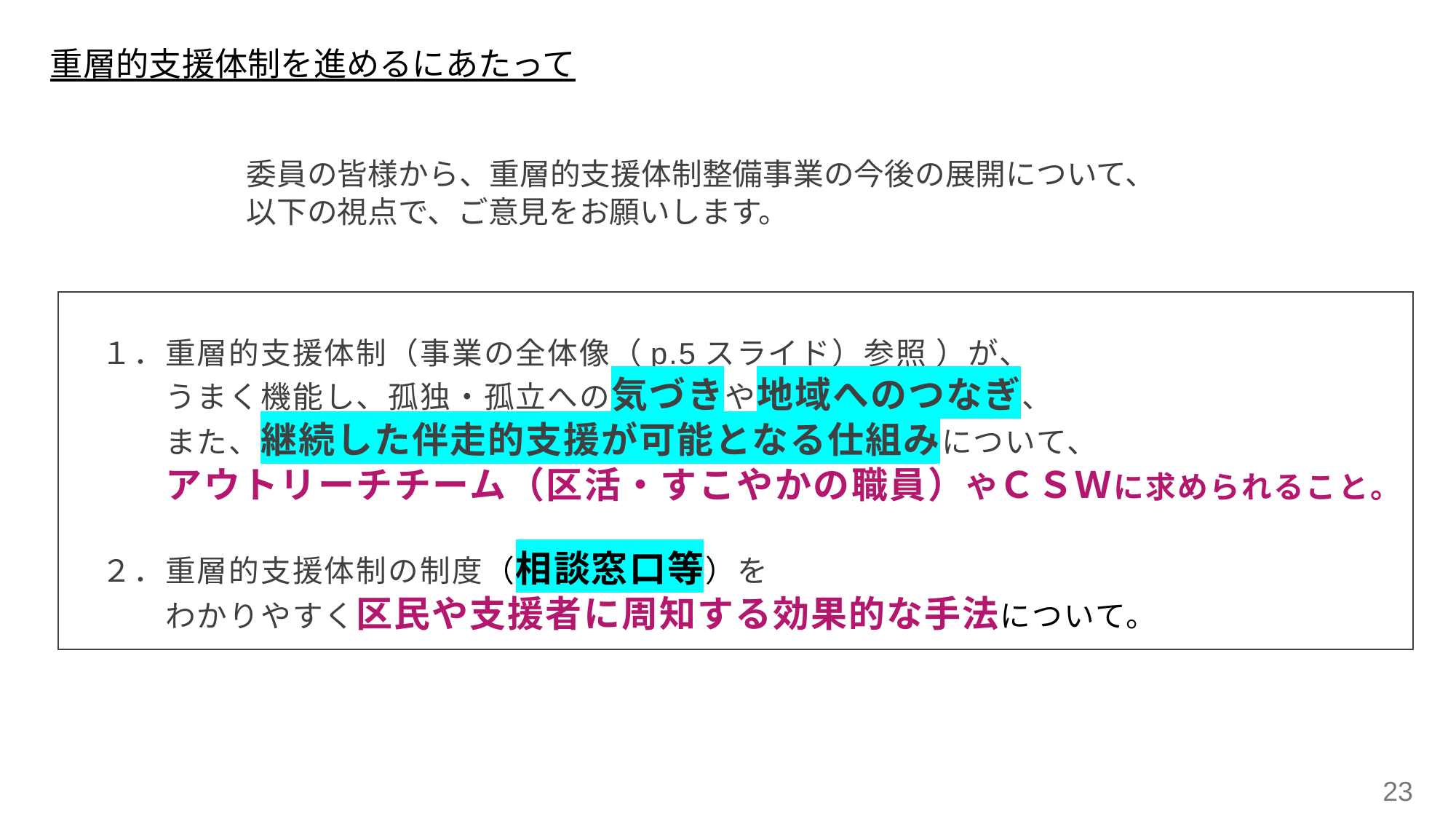

重層的支援体制を進めるにあたって
委員の皆様から、重層的支援体制整備事業の今後の展開について、
以下の視点で、ご意見をお願いします。

１．重層的支援体制（事業の全体像（p.5スライド）参照 ）が、
　　うまく機能し、孤独・孤立への気づきや地域へのつなぎ、
　　また、継続した伴走的支援が可能となる仕組みについて、
　　アウトリーチチーム（区活・すこやかの職員）やＣＳＷに求められること。

２．重層的支援体制の制度（相談窓口等）を
　　わかりやすく区民や支援者に周知する効果的な手法について。

23